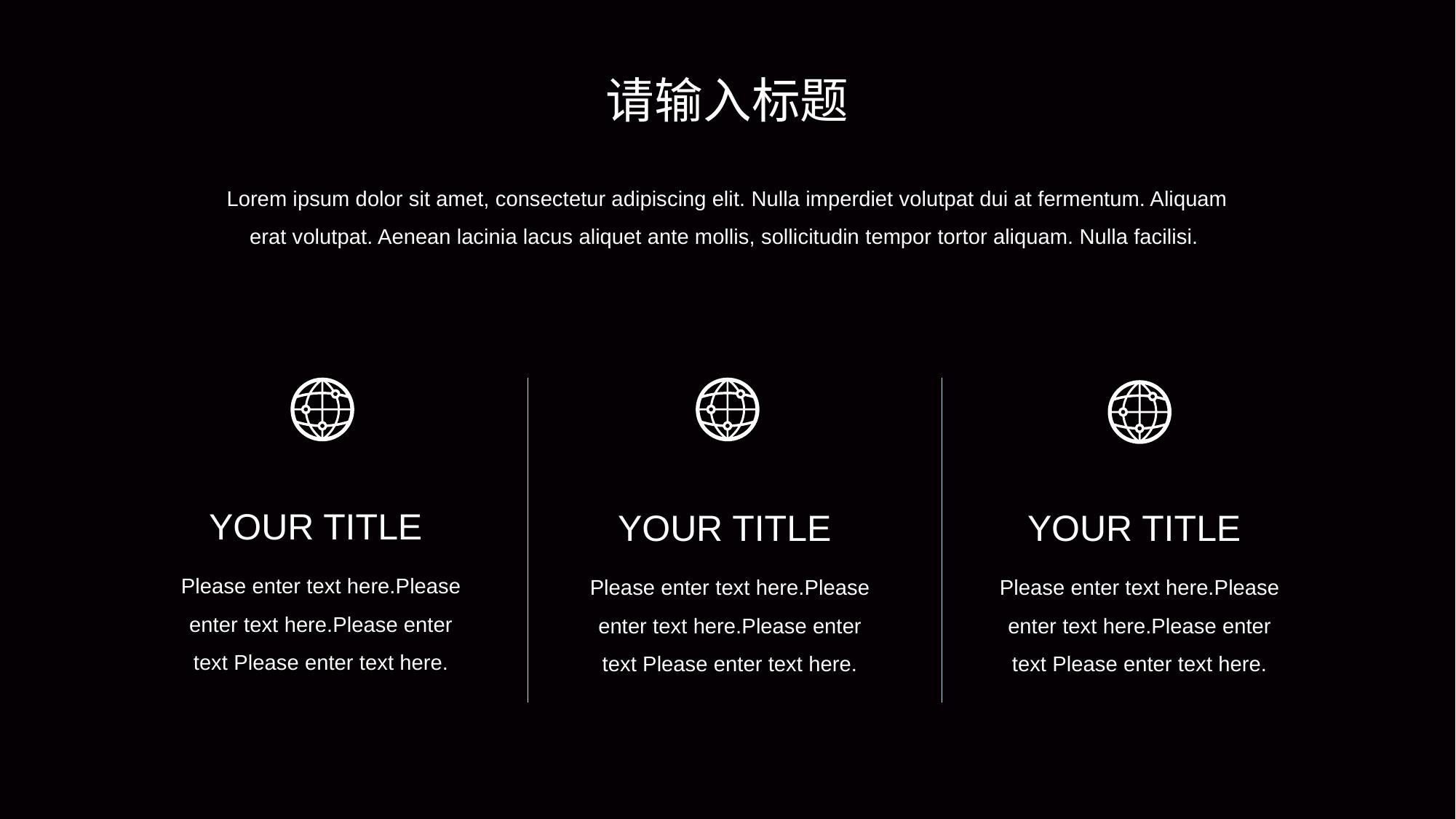

请输入标题
Lorem ipsum dolor sit amet, consectetur adipiscing elit. Nulla imperdiet volutpat dui at fermentum. Aliquam erat volutpat. Aenean lacinia lacus aliquet ante mollis, sollicitudin tempor tortor aliquam. Nulla facilisi.

YOUR TITLE
YOUR TITLE
YOUR TITLE
Please enter text here.Please enter text here.Please enter text Please enter text here.
Please enter text here.Please enter text here.Please enter text Please enter text here.
Please enter text here.Please enter text here.Please enter text Please enter text here.